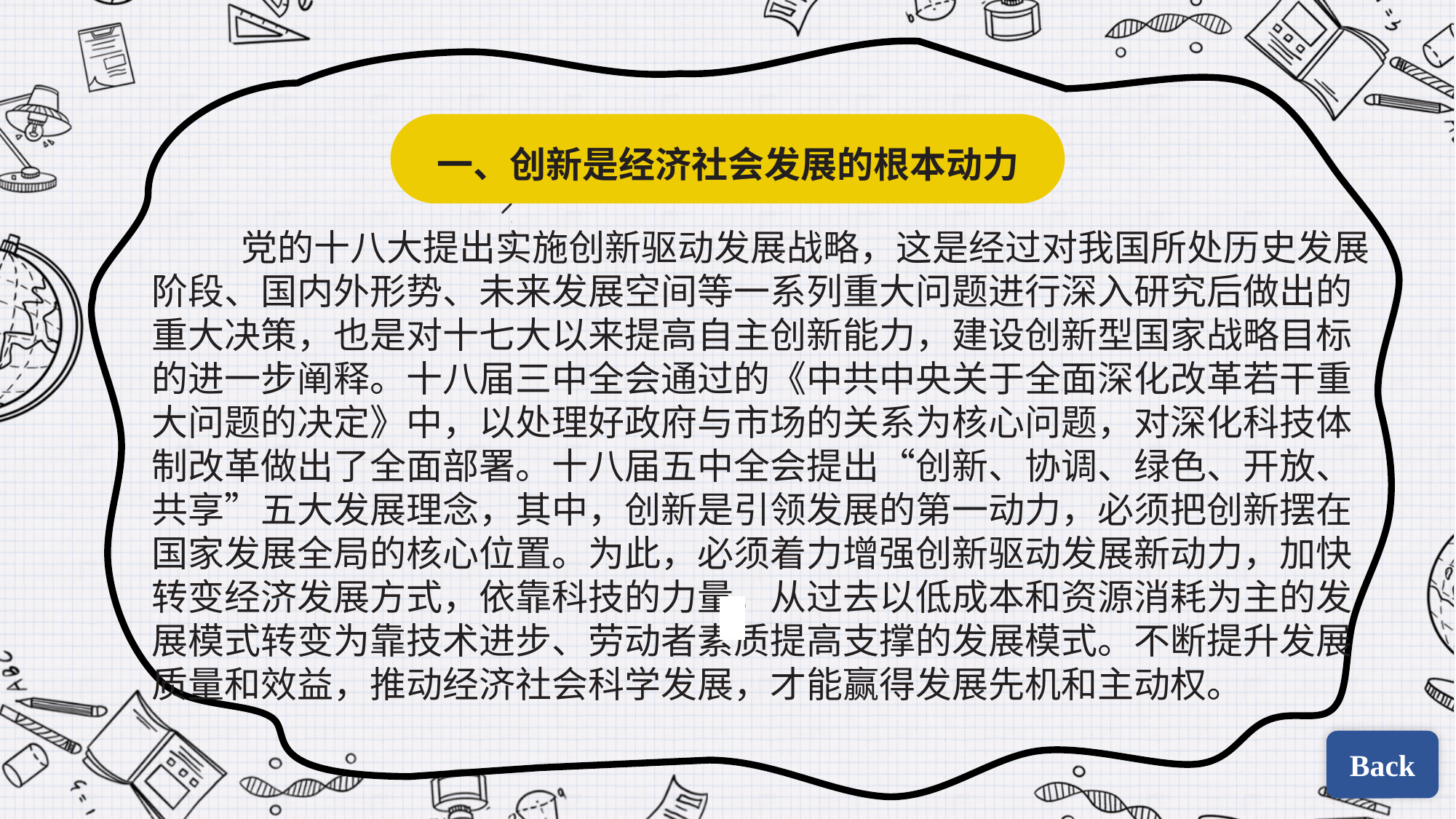

一、创新是经济社会发展的根本动力
      党的十八大提出实施创新驱动发展战略，这是经过对我国所处历史发展阶段、国内外形势、未来发展空间等一系列重大问题进行深入研究后做出的重大决策，也是对十七大以来提高自主创新能力，建设创新型国家战略目标的进一步阐释。十八届三中全会通过的《中共中央关于全面深化改革若干重大问题的决定》中，以处理好政府与市场的关系为核心问题，对深化科技体制改革做出了全面部署。十八届五中全会提出“创新、协调、绿色、开放、共享”五大发展理念，其中，创新是引领发展的第一动力，必须把创新摆在国家发展全局的核心位置。为此，必须着力增强创新驱动发展新动力，加快转变经济发展方式，依靠科技的力量，从过去以低成本和资源消耗为主的发展模式转变为靠技术进步、劳动者素质提高支撑的发展模式。不断提升发展质量和效益，推动经济社会科学发展，才能赢得发展先机和主动权。
|  |  |
| --- | --- |
|  |  |

Back